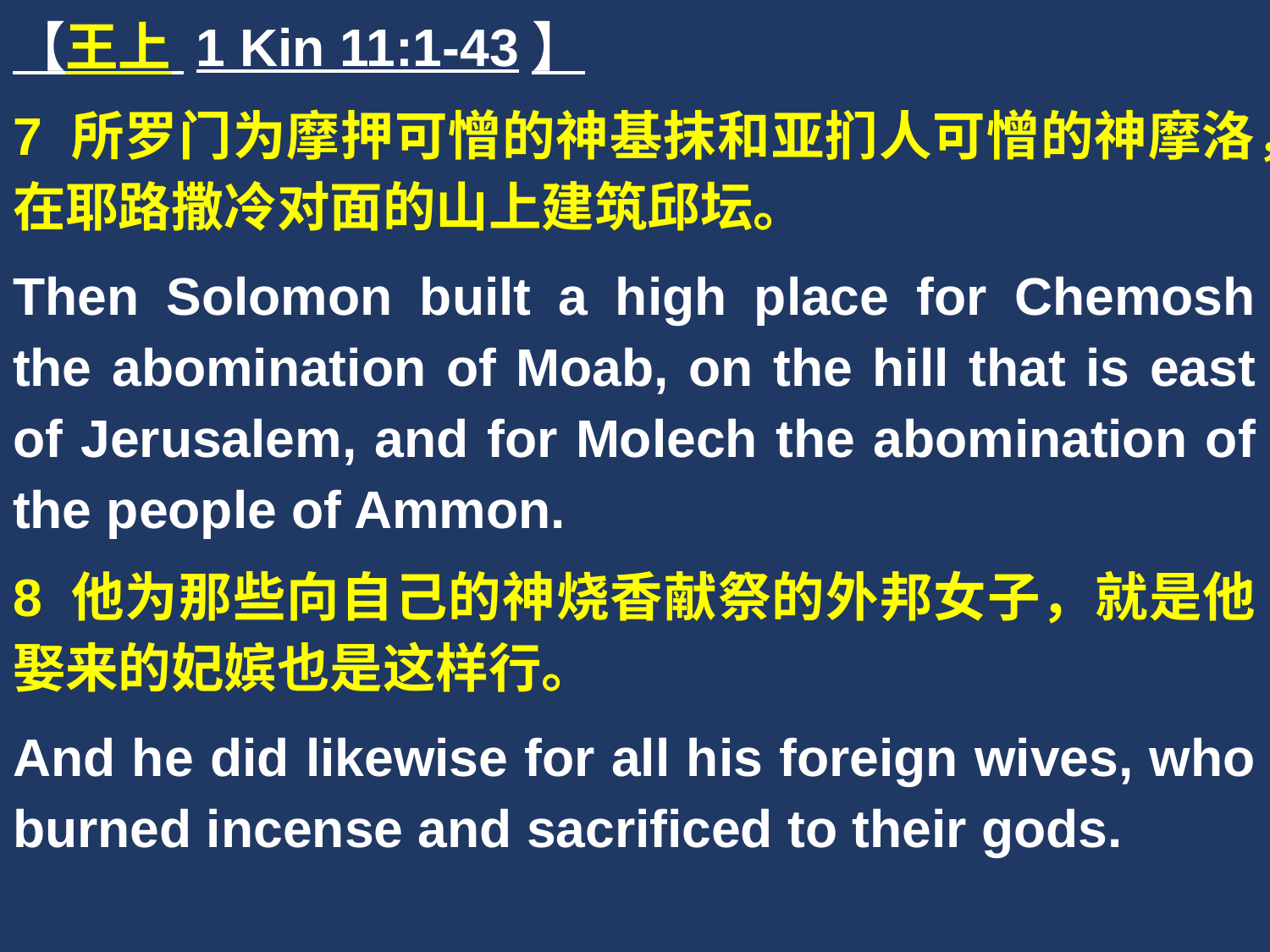

【王上 1 Kin 11:1-43】
7 所罗门为摩押可憎的神基抹和亚扪人可憎的神摩洛，在耶路撒冷对面的山上建筑邱坛。
Then Solomon built a high place for Chemosh the abomination of Moab, on the hill that is east of Jerusalem, and for Molech the abomination of the people of Ammon.
8 他为那些向自己的神烧香献祭的外邦女子，就是他娶来的妃嫔也是这样行。
And he did likewise for all his foreign wives, who burned incense and sacrificed to their gods.